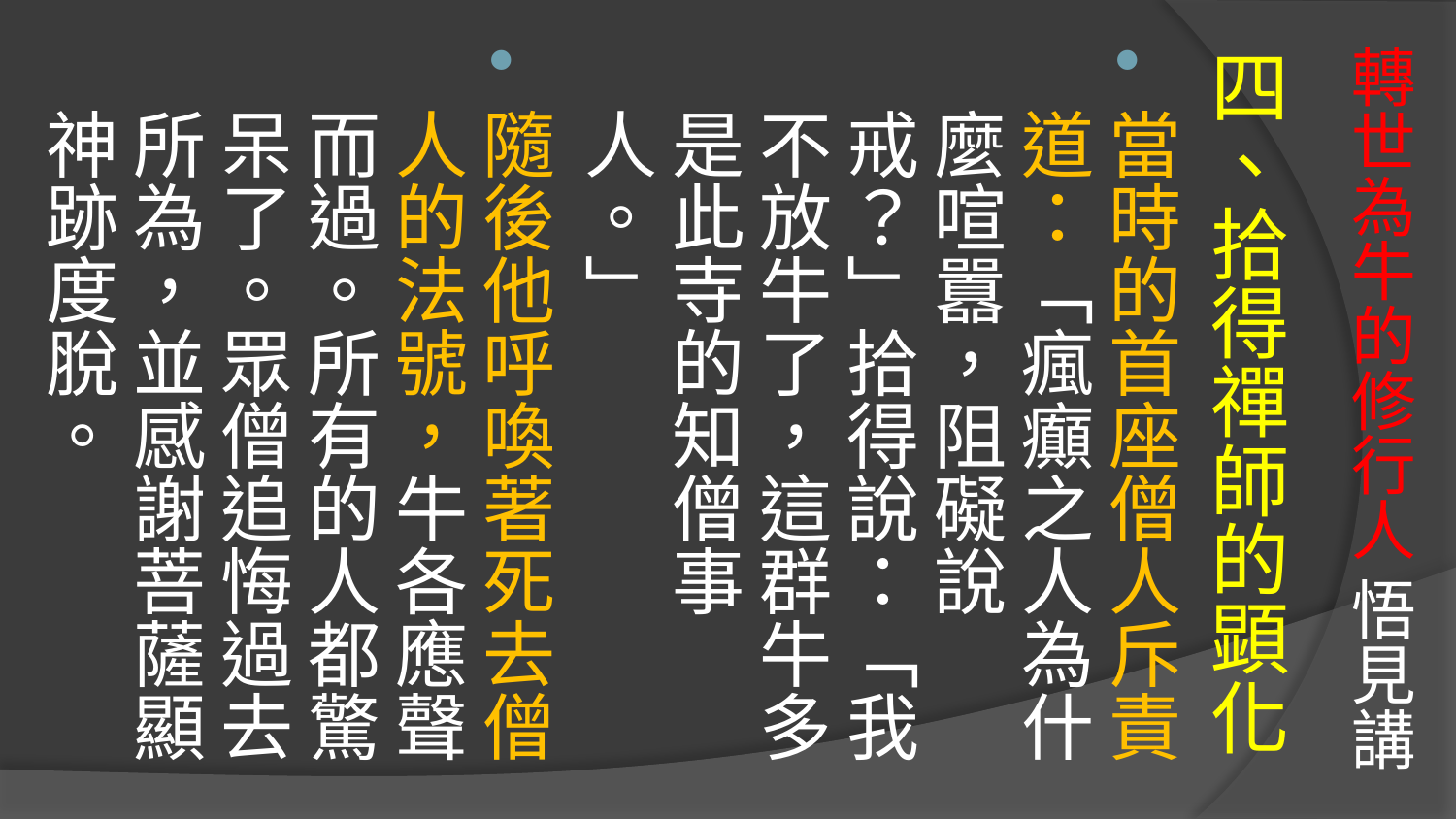

# 轉世為牛的修行人 悟見講
四、拾得禪師的顕化
當時的首座僧人斥責道：「瘋癲之人為什麼喧囂，阻礙說戒？」拾得說：「我不放牛了，這群牛多是此寺的知僧事人。」
隨後他呼喚著死去僧人的法號，牛各應聲而過。所有的人都驚呆了。眾僧追悔過去所為，並感謝菩薩顯神跡度脫。